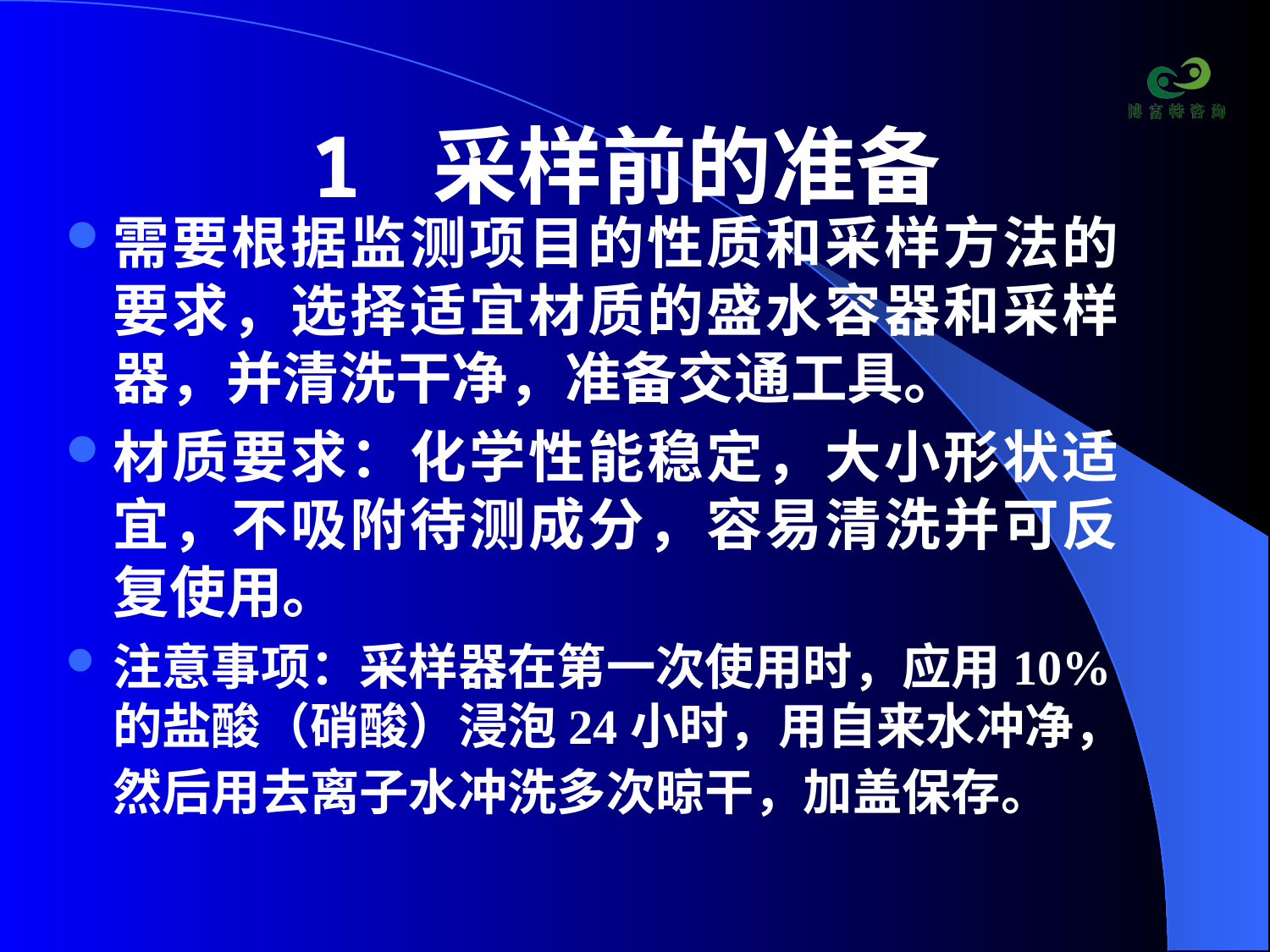

# 1 采样前的准备
需要根据监测项目的性质和采样方法的要求，选择适宜材质的盛水容器和采样器，并清洗干净，准备交通工具。
材质要求：化学性能稳定，大小形状适宜，不吸附待测成分，容易清洗并可反复使用。
注意事项：采样器在第一次使用时，应用10%的盐酸（硝酸）浸泡24小时，用自来水冲净，然后用去离子水冲洗多次晾干，加盖保存。